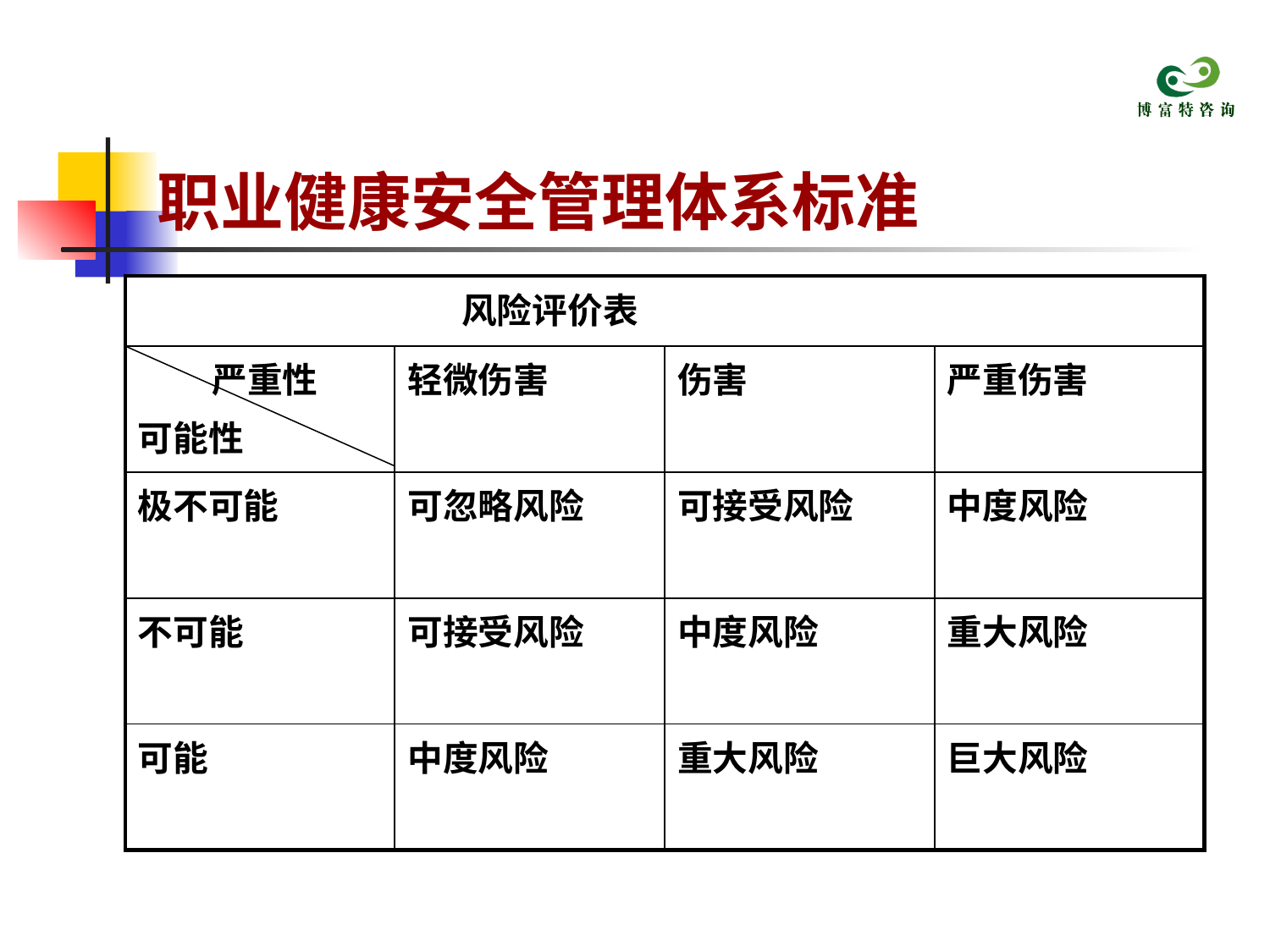

# 职业健康安全管理体系标准
| 风险评价表 |  |  |  |
| --- | --- | --- | --- |
| 严重性 可能性 | 轻微伤害 | 伤害 | 严重伤害 |
| 极不可能 | 可忽略风险 | 可接受风险 | 中度风险 |
| 不可能 | 可接受风险 | 中度风险 | 重大风险 |
| 可能 | 中度风险 | 重大风险 | 巨大风险 |

52